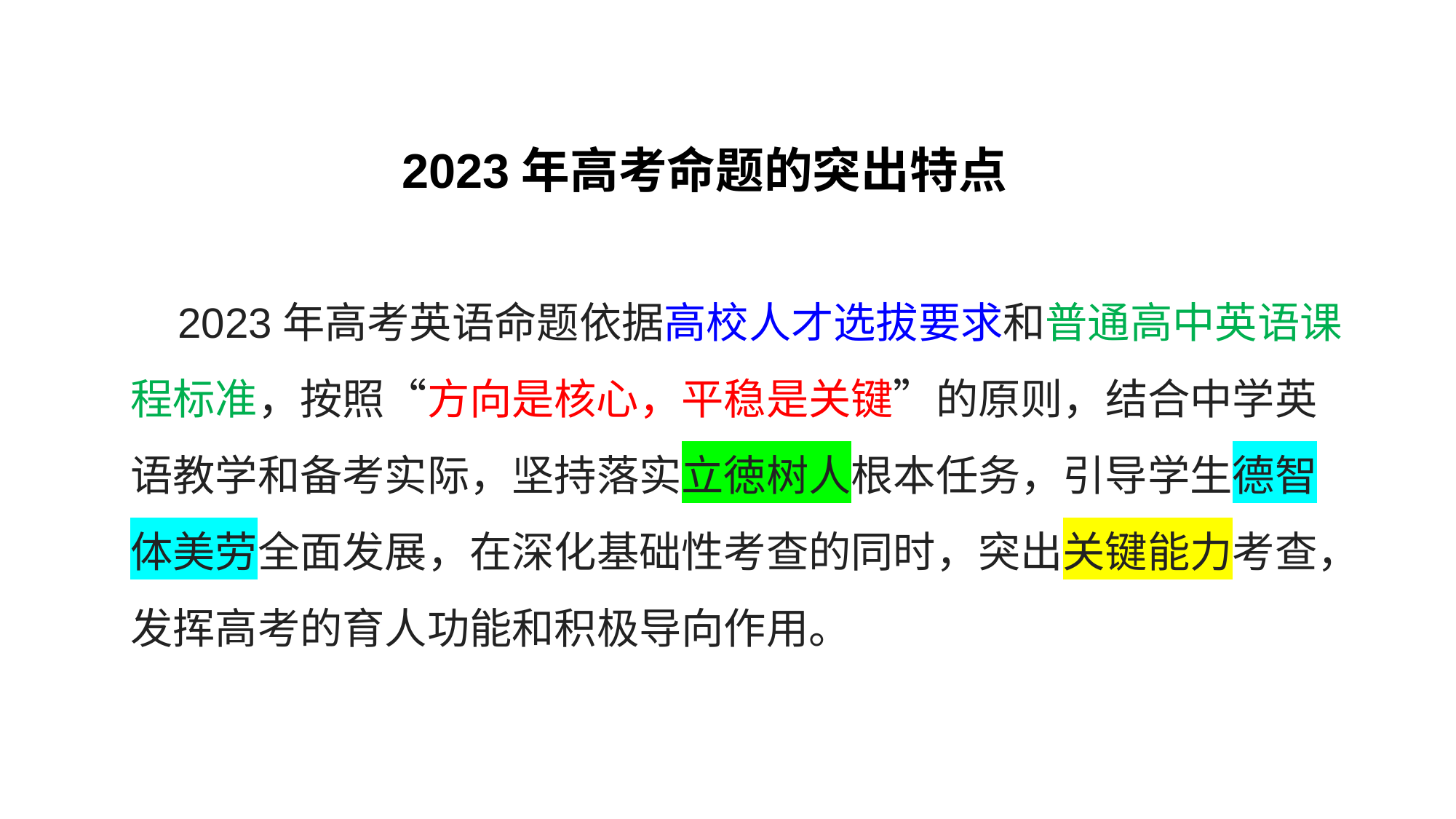

2023年高考命题的突出特点
    2023年高考英语命题依据高校人才选拔要求和普通高中英语课程标准，按照“方向是核心，平稳是关键”的原则，结合中学英语教学和备考实际，坚持落实立徳树人根本任务，引导学生德智体美劳全面发展，在深化基础性考查的同时，突出关键能力考查，发挥高考的育人功能和积极导向作用。